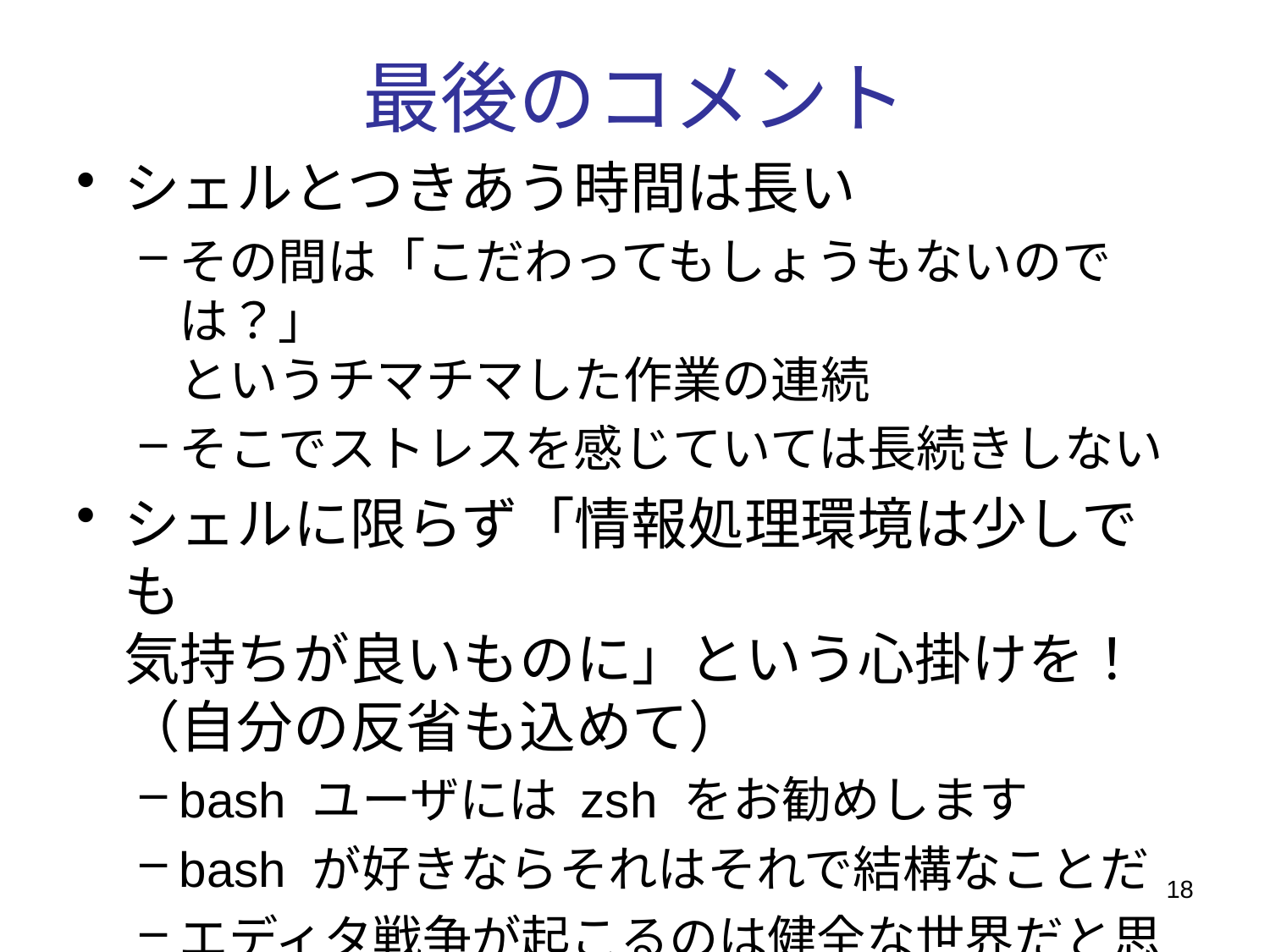

# 最後のコメント
シェルとつきあう時間は長い
その間は「こだわってもしょうもないのでは？」
というチマチマした作業の連続
そこでストレスを感じていては長続きしない
シェルに限らず「情報処理環境は少しでも
気持ちが良いものに」という心掛けを！
（自分の反省も込めて）
bash ユーザには zsh をお勧めします
bash が好きならそれはそれで結構なことだ
エディタ戦争が起こるのは健全な世界だと思う

18